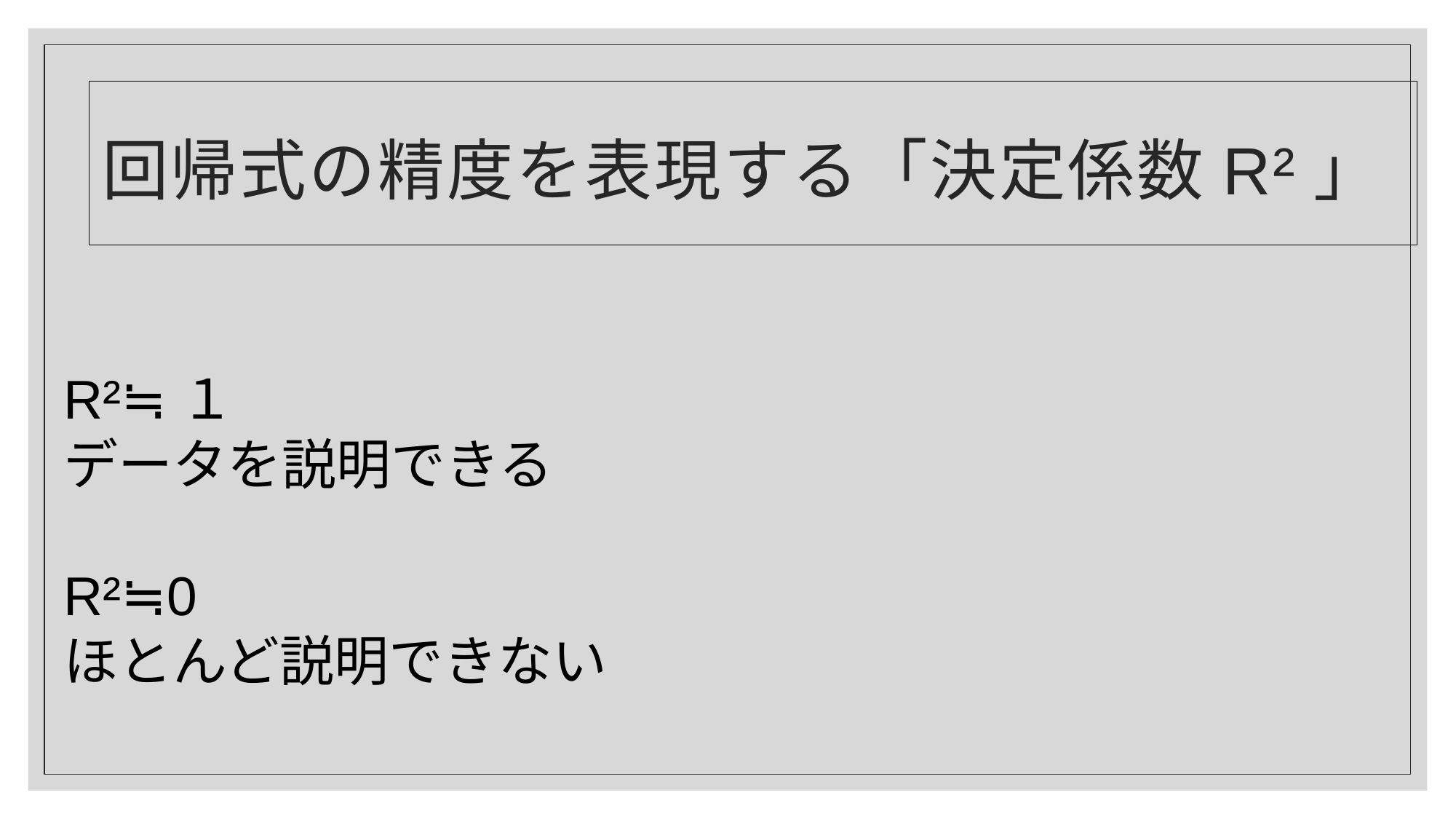

# 回帰式の精度を表現する「決定係数R²」
R²≒１
データを説明できる

R²≒0
ほとんど説明できない